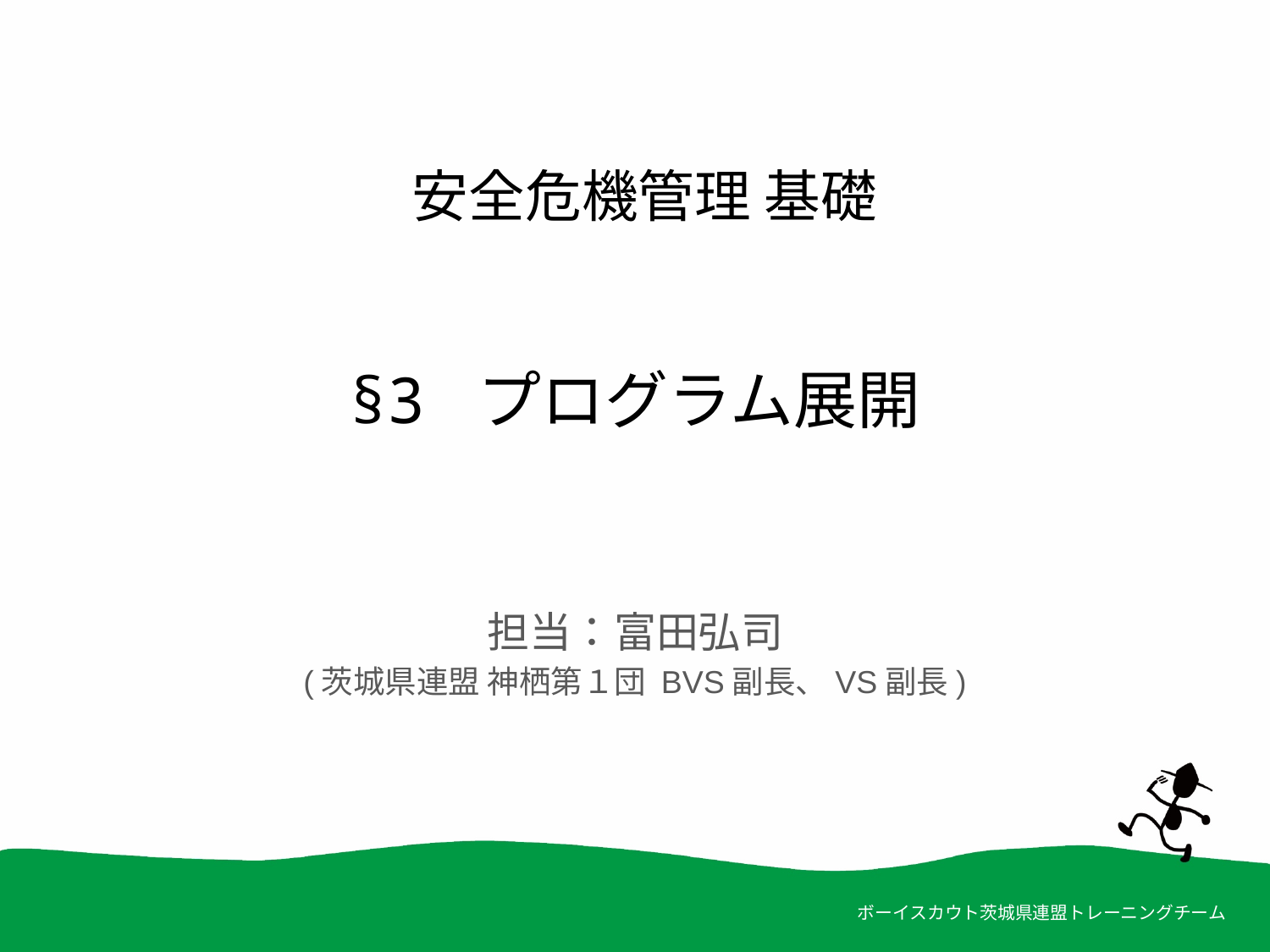

安全危機管理 基礎
# §3 プログラム展開

担当：富田弘司
(茨城県連盟 神栖第１団 BVS副長、VS副長)